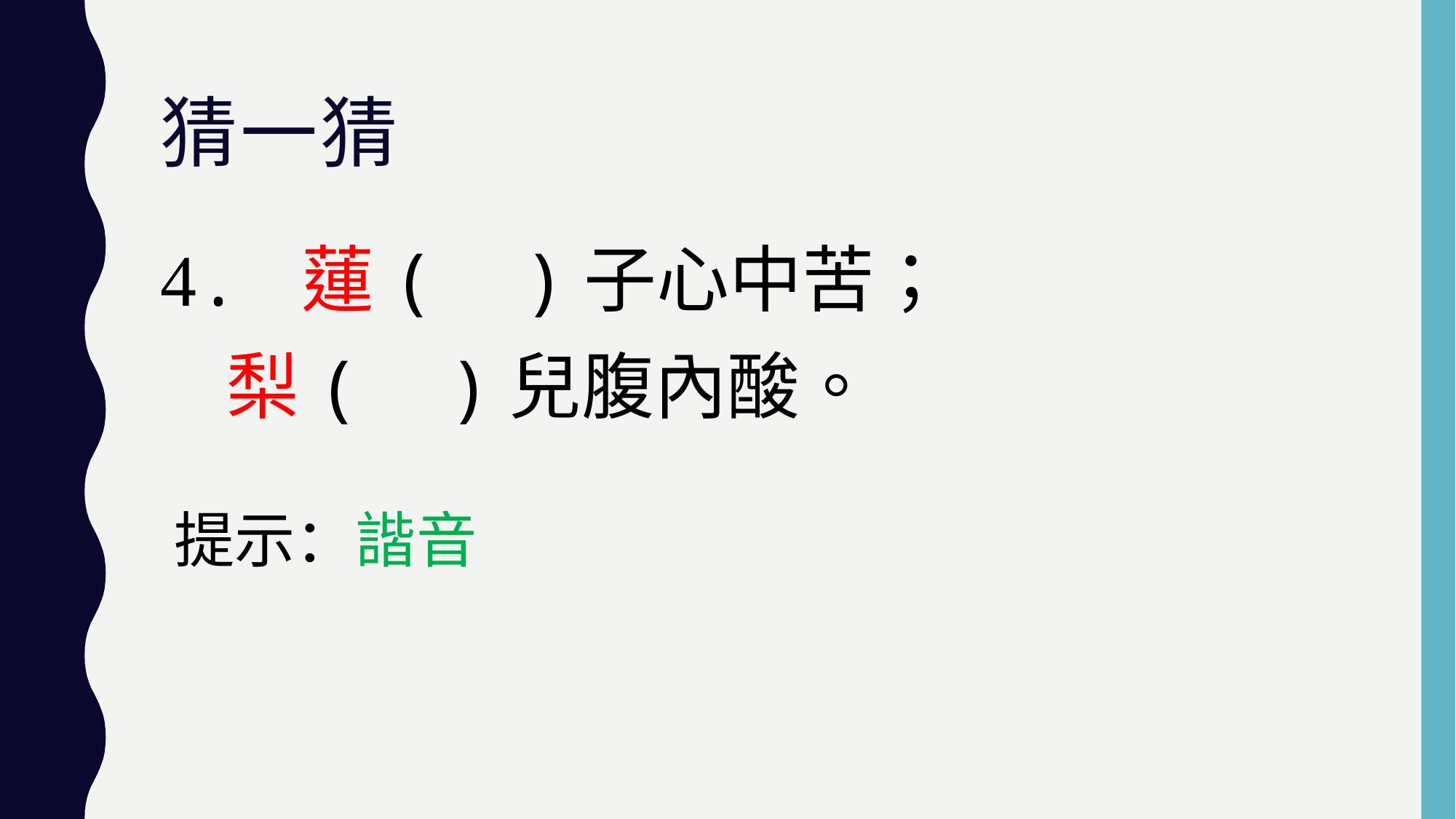

# 猜一猜
4. 蓮(  )子心中苦；
   梨(  )兒腹內酸。
提示：諧音